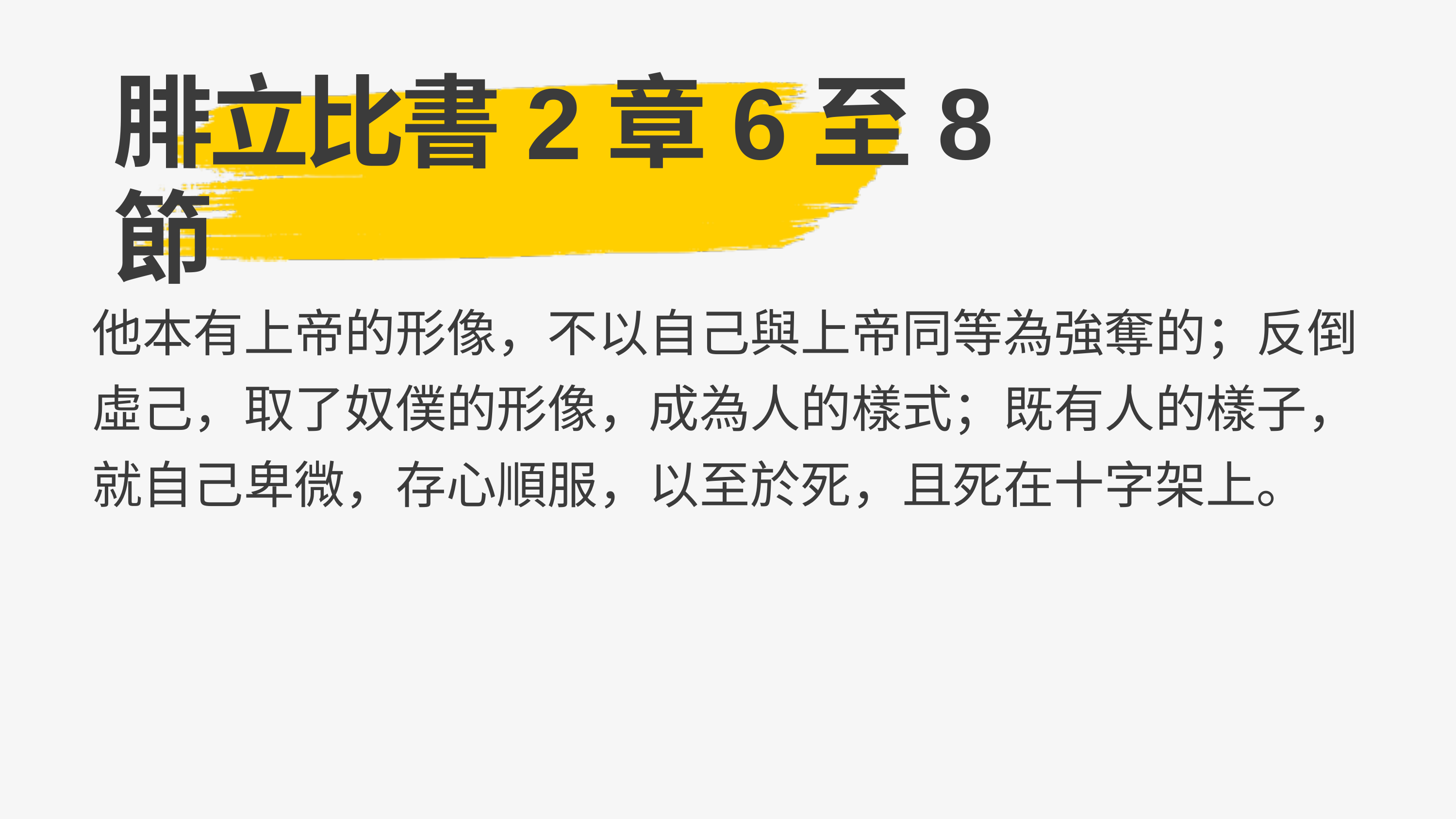

腓立比書2章6至8節

他本有上帝的形像，不以自己與上帝同等為強奪的；反倒虛己，取了奴僕的形像，成為人的樣式；既有人的樣子，就自己卑微，存心順服，以至於死，且死在十字架上。